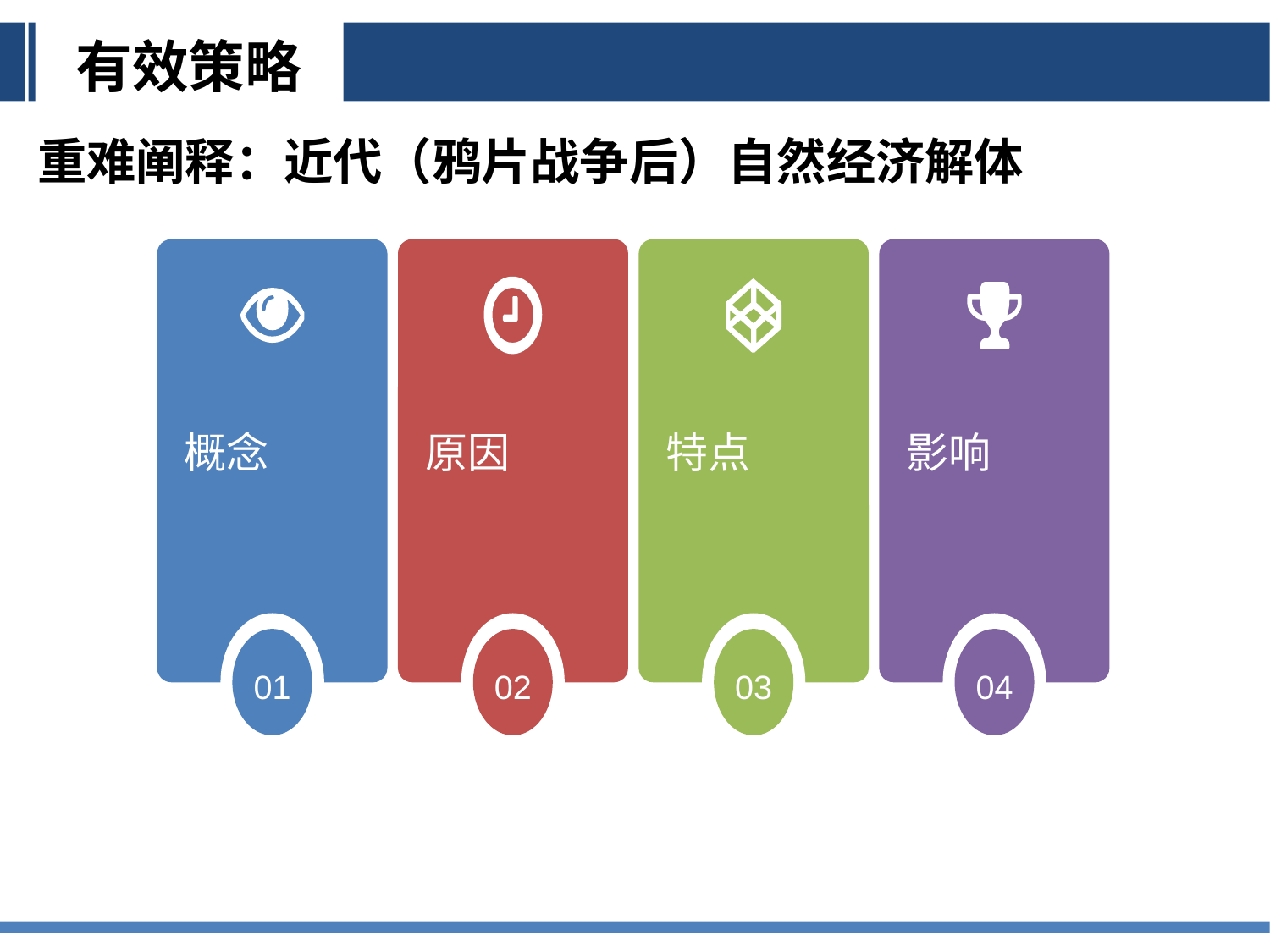

有效策略
重难阐释：近代（鸦片战争后）自然经济解体

概念
原因
特点
影响

01

02

03

04